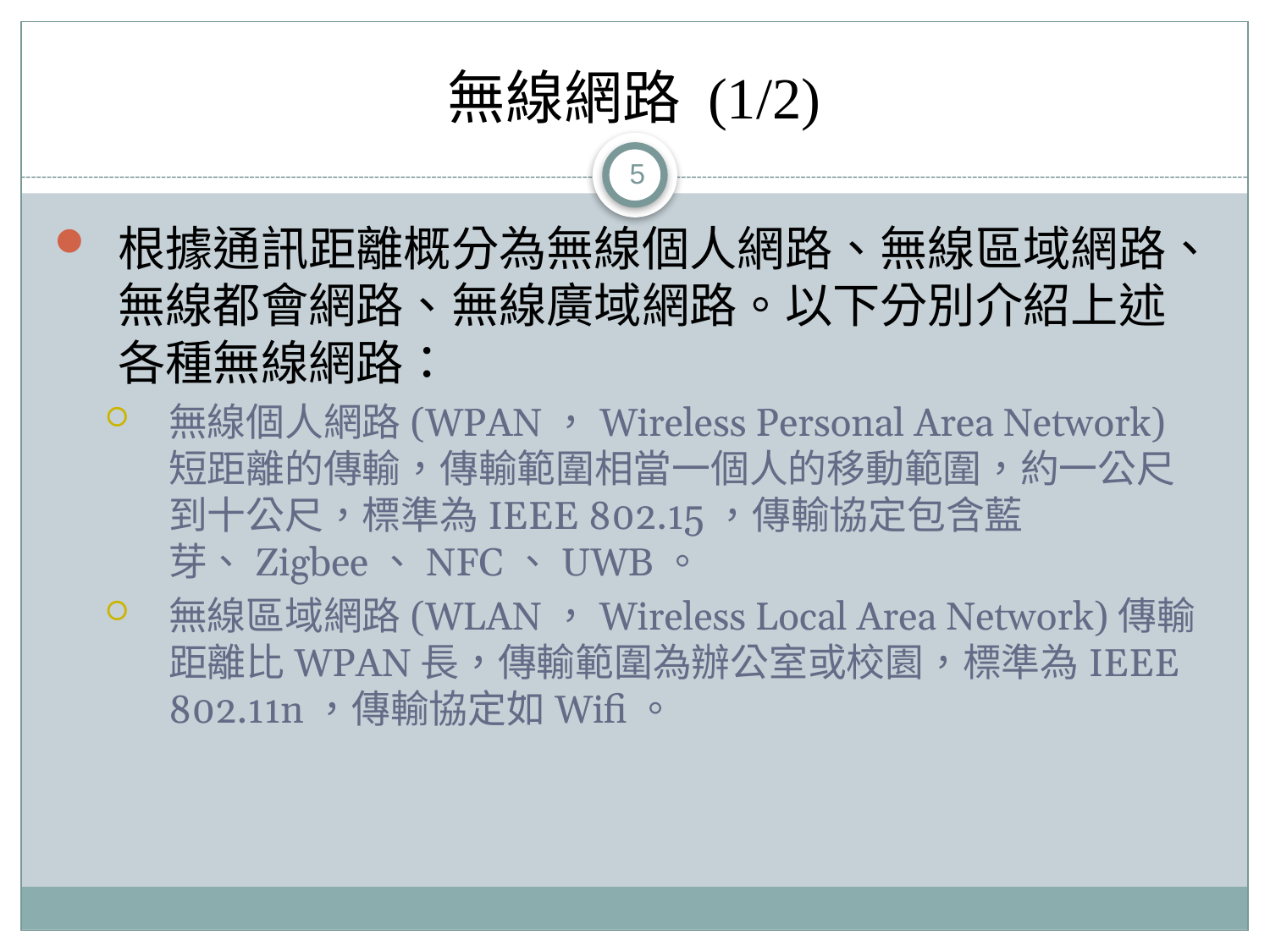

# 無線網路 (1/2)
5
根據通訊距離概分為無線個人網路、無線區域網路、無線都會網路、無線廣域網路。以下分別介紹上述各種無線網路：
無線個人網路(WPAN，Wireless Personal Area Network)短距離的傳輸，傳輸範圍相當一個人的移動範圍，約一公尺到十公尺，標準為IEEE 802.15，傳輸協定包含藍芽、Zigbee、NFC、UWB。
無線區域網路(WLAN，Wireless Local Area Network)傳輸距離比WPAN長，傳輸範圍為辦公室或校園，標準為IEEE 802.11n，傳輸協定如Wifi。